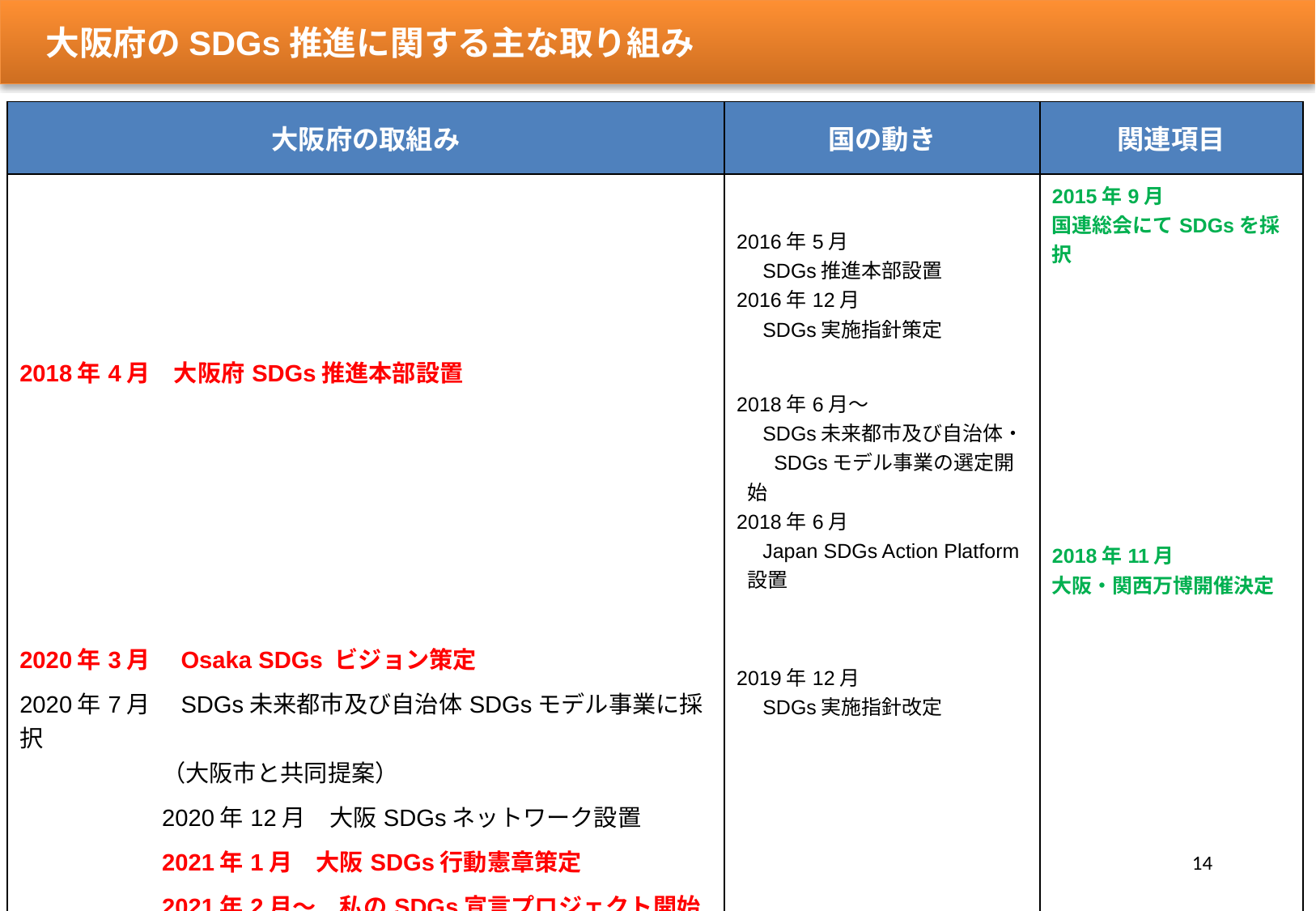

大阪府のSDGs推進に関する主な取り組み
| 大阪府の取組み | 国の動き | 関連項目 |
| --- | --- | --- |
| 2018年4月　大阪府SDGs推進本部設置 2020年3月　Osaka SDGs ビジョン策定 2020年7月　SDGs未来都市及び自治体SDGsモデル事業に採択 （大阪市と共同提案） 2020年12月　大阪SDGsネットワーク設置 2021年1月　大阪SDGs行動憲章策定 2021年2月～　私のSDGs宣言プロジェクト開始 | 2016年5月 　SDGs推進本部設置 2016年12月 　SDGs実施指針策定 2018年6月～　　 　SDGs未来都市及び自治体・　SDGsモデル事業の選定開始 2018年6月 　Japan SDGs Action Platform 設置 2019年12月 　SDGs実施指針改定 | 2015年9月　 国連総会にてSDGsを採択 2018年11月 大阪・関西万博開催決定 |
14